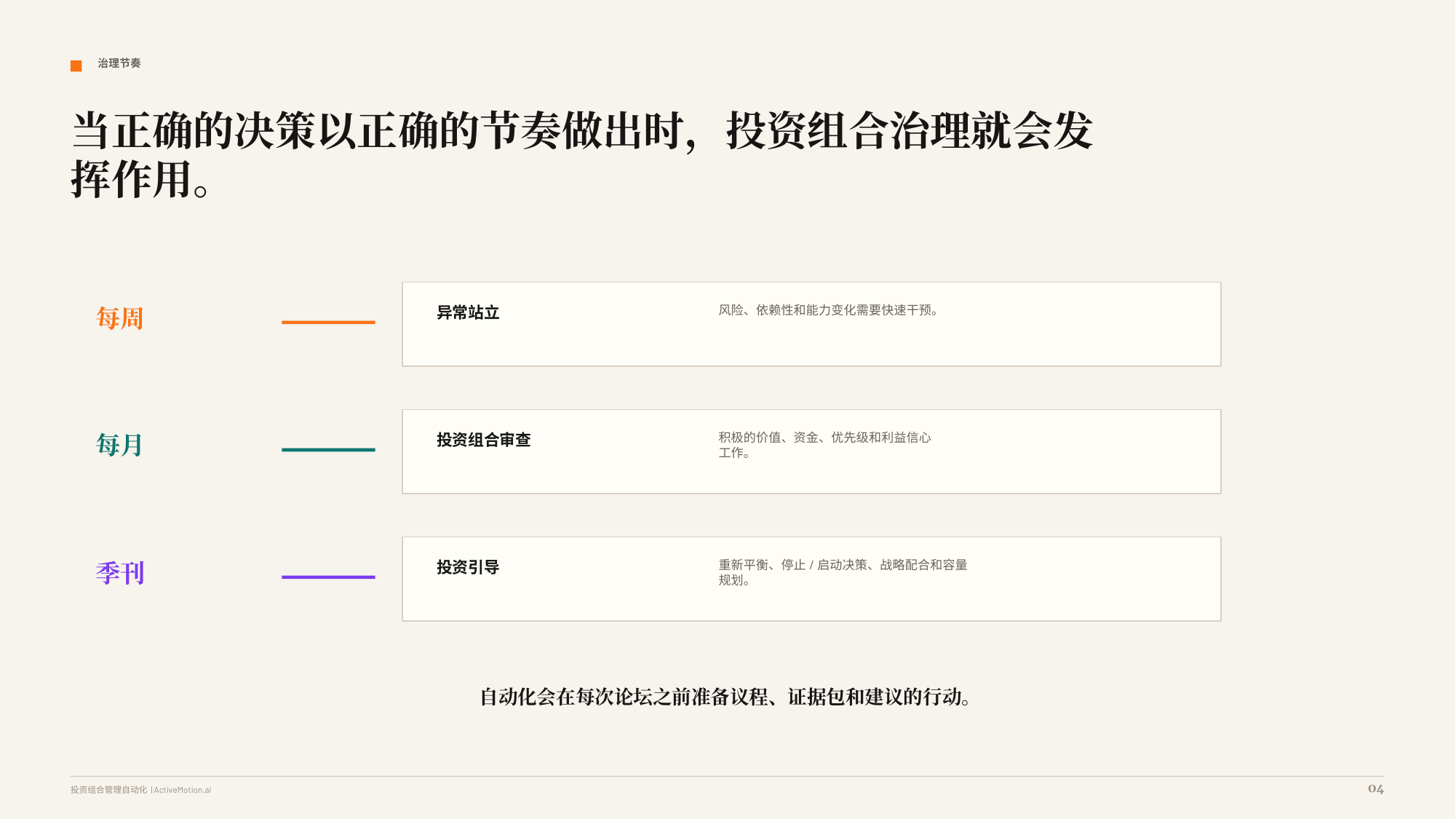

治理节奏

当正确的决策以正确的节奏做出时，投资组合治理就会发挥作用。

每周
异常站立
风险、依赖性和能力变化需要快速干预。

每月
投资组合审查
积极的价值、资金、优先级和利益信心
工作。

季刊
投资引导
重新平衡、停止/启动决策、战略配合和容量
规划。

自动化会在每次论坛之前准备议程、证据包和建议的行动。

04
投资组合管理自动化 | ActiveMotion.ai